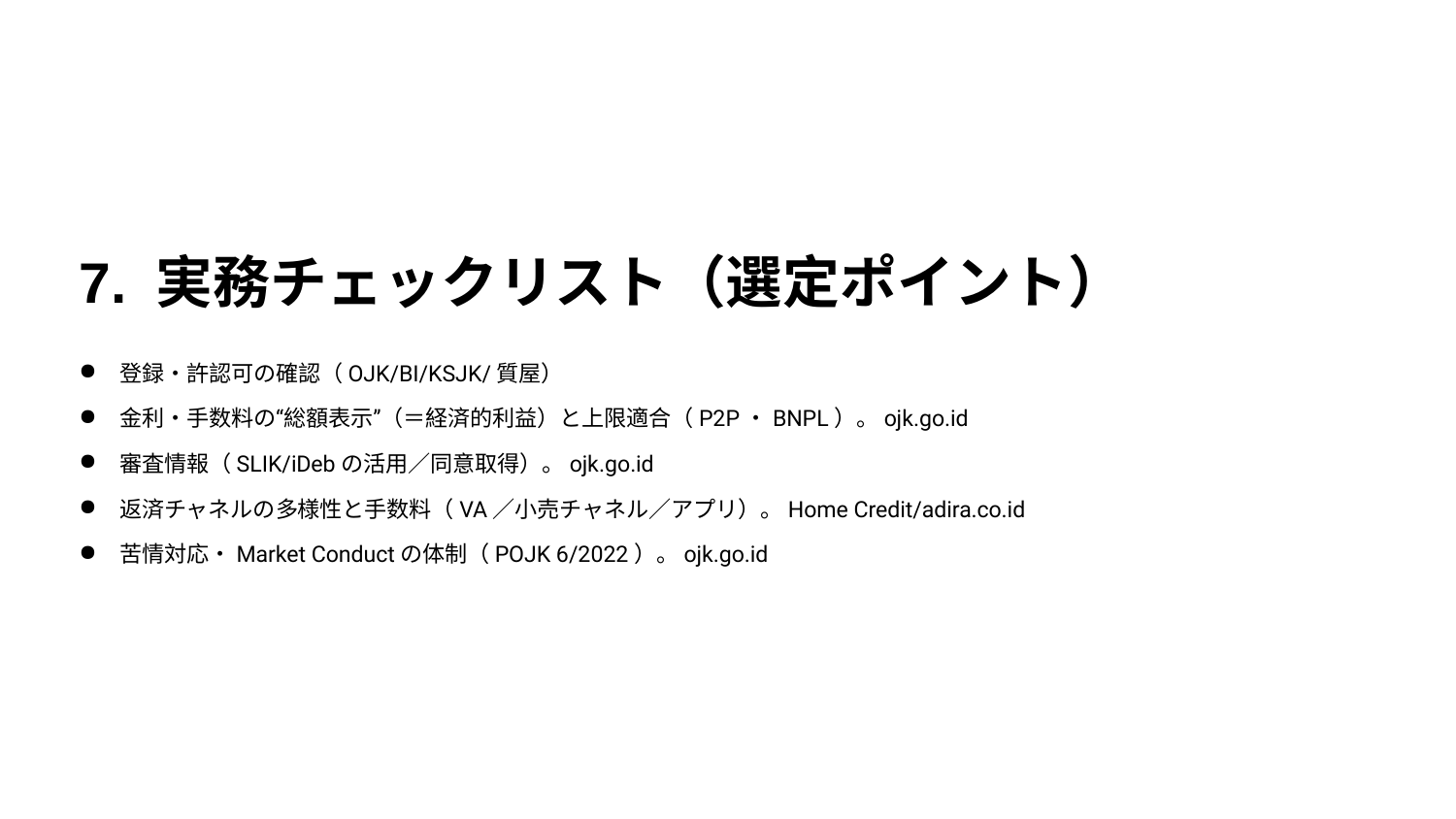

7. 実務チェックリスト（選定ポイント）
登録・許認可の確認（OJK/BI/KSJK/質屋）
金利・手数料の“総額表示”（＝経済的利益）と上限適合（P2P・BNPL）。ojk.go.id
審査情報（SLIK/iDebの活用／同意取得）。ojk.go.id
返済チャネルの多様性と手数料（VA／小売チャネル／アプリ）。Home Credit/adira.co.id
苦情対応・Market Conductの体制（POJK 6/2022）。ojk.go.id